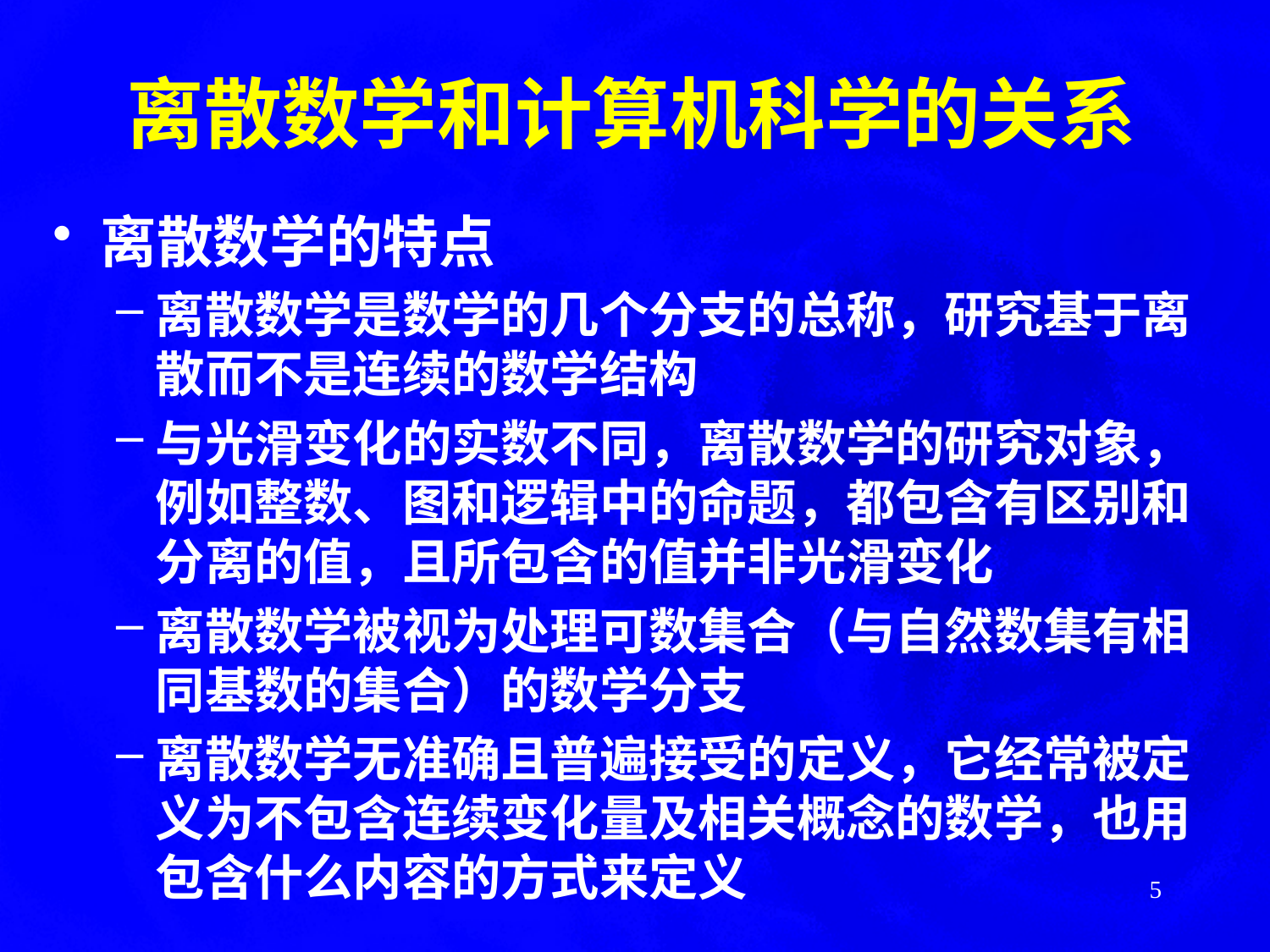

离散数学和计算机科学的关系
离散数学的特点
离散数学是数学的几个分支的总称，研究基于离散而不是连续的数学结构
与光滑变化的实数不同，离散数学的研究对象，例如整数、图和逻辑中的命题，都包含有区别和分离的值，且所包含的值并非光滑变化
离散数学被视为处理可数集合（与自然数集有相同基数的集合）的数学分支
离散数学无准确且普遍接受的定义，它经常被定义为不包含连续变化量及相关概念的数学，也用包含什么内容的方式来定义
5